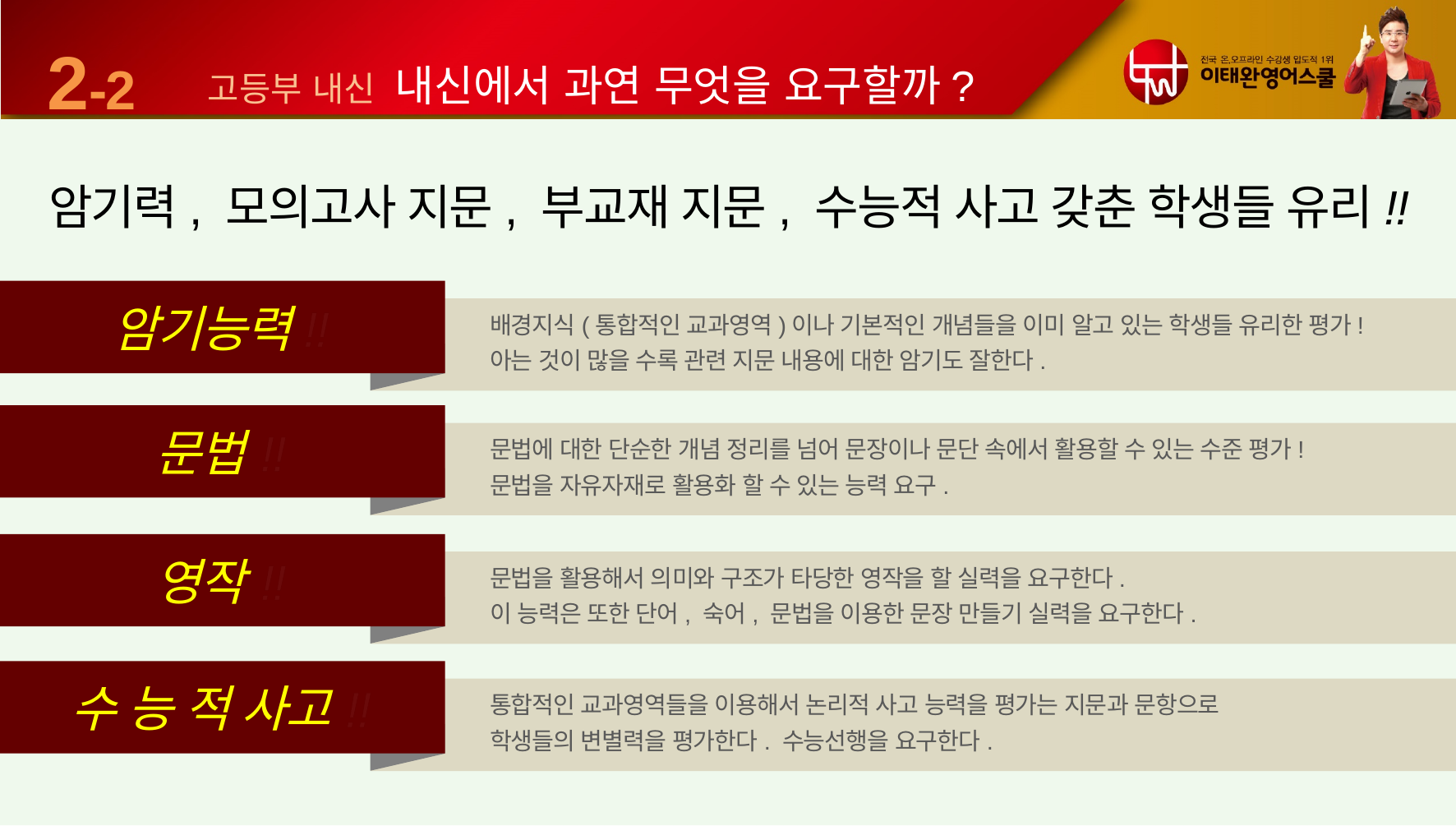

2-2
 고등부 내신  내신에서 과연 무엇을 요구할까?
암기력, 모의고사 지문, 부교재 지문, 수능적 사고 갖춘 학생들 유리!!
암기능력!!

배경지식(통합적인 교과영역)이나 기본적인 개념들을 이미 알고 있는 학생들 유리한 평가!
아는 것이 많을 수록 관련 지문 내용에 대한 암기도 잘한다.
문법 !!

문법에 대한 단순한 개념 정리를 넘어 문장이나 문단 속에서 활용할 수 있는 수준 평가!
문법을 자유자재로 활용화 할 수 있는 능력 요구.
영작 !!

문법을 활용해서 의미와 구조가 타당한 영작을 할 실력을 요구한다.
이 능력은 또한 단어, 숙어, 문법을 이용한 문장 만들기 실력을 요구한다.
수 능 적 사고 !!

통합적인 교과영역들을 이용해서 논리적 사고 능력을 평가는 지문과 문항으로
학생들의 변별력을 평가한다. 수능선행을 요구한다.